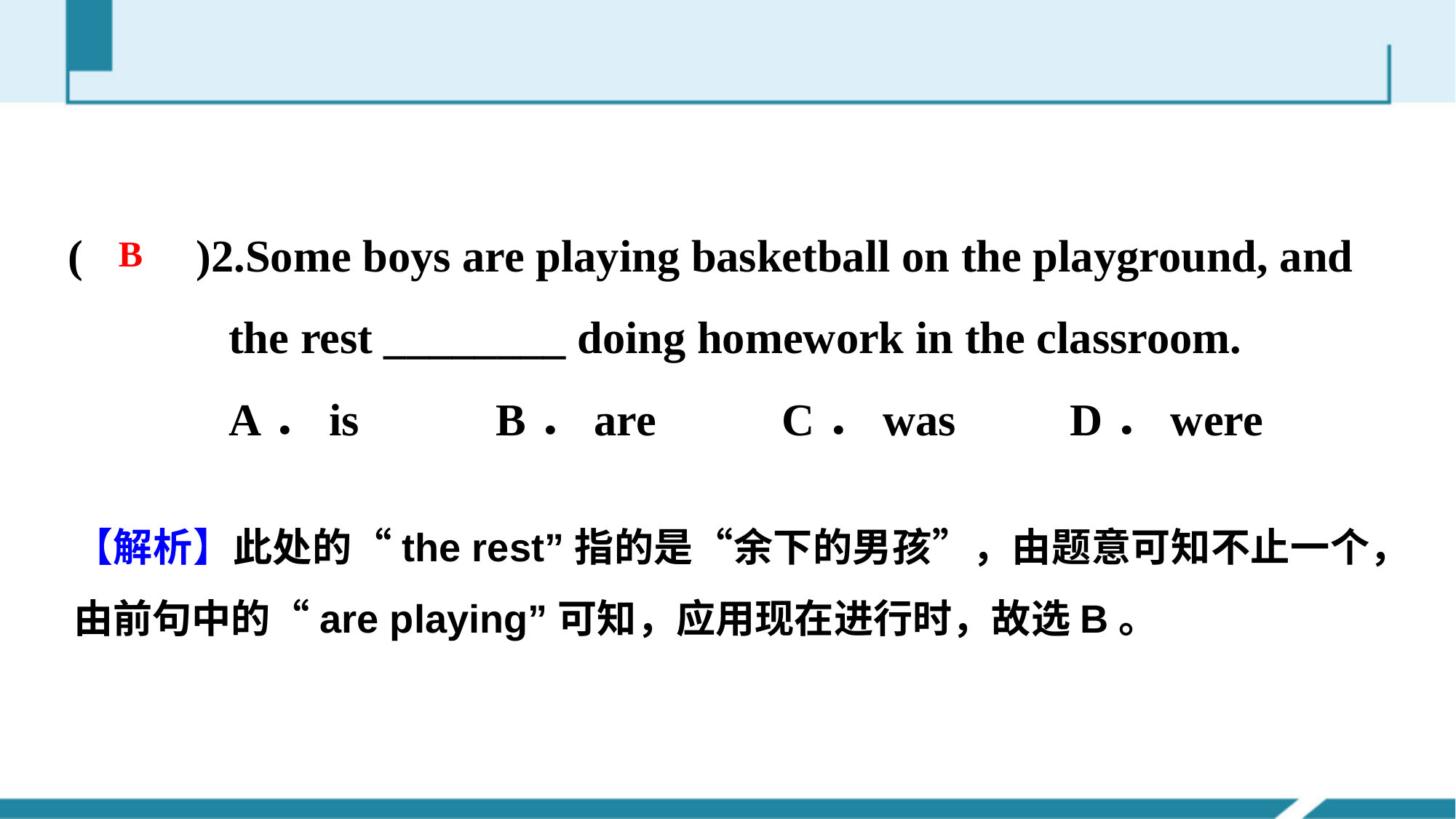

(　　)2.Some boys are playing basketball on the playground, and
              the rest ________ doing homework in the classroom.
              A．is            B．are           C．was          D．were
B
【解析】此处的“the rest”指的是“余下的男孩”，由题意可知不止一个，由前句中的“are playing”可知，应用现在进行时，故选B。